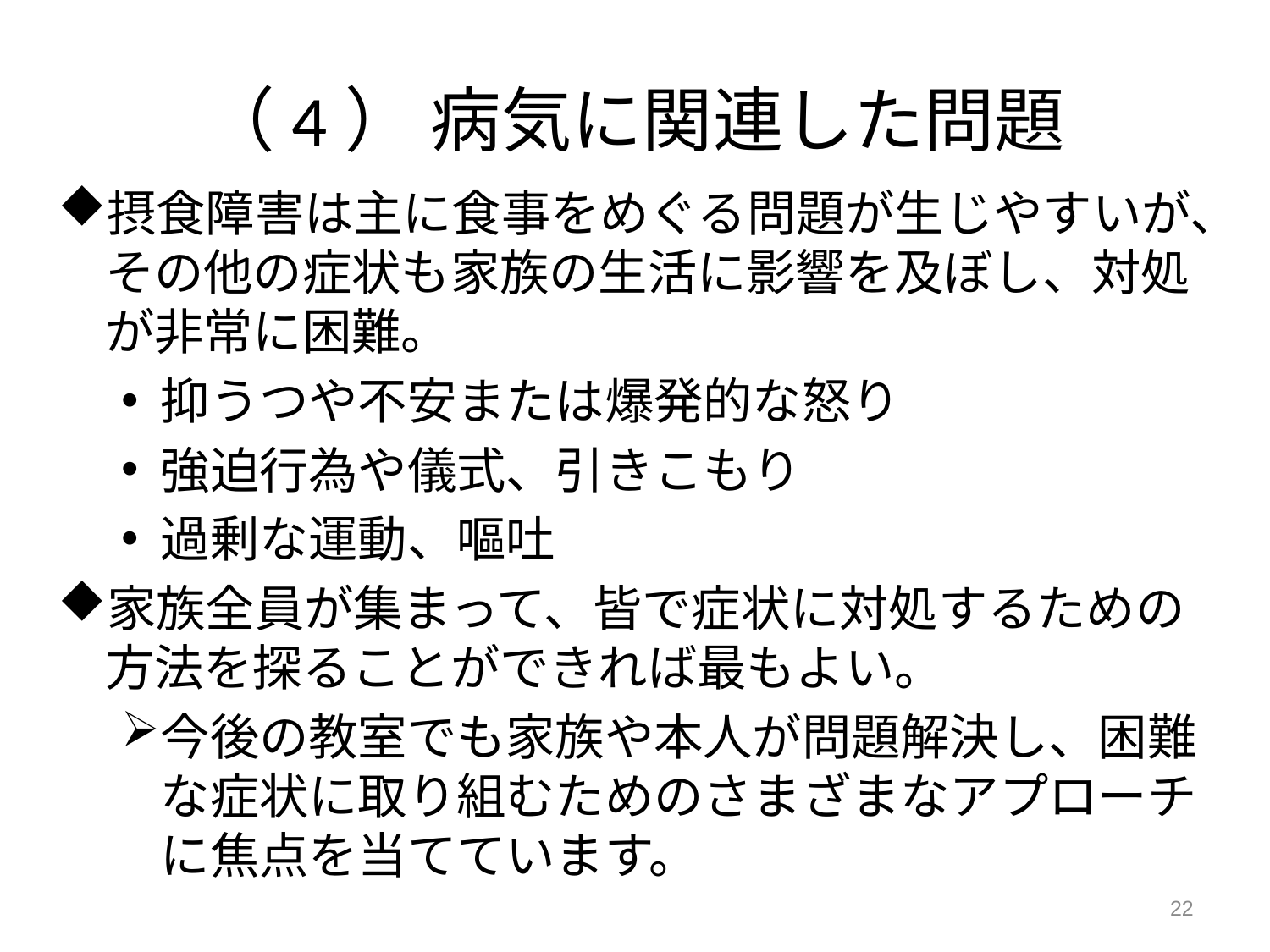

# （4） 病気に関連した問題
摂食障害は主に食事をめぐる問題が生じやすいが、その他の症状も家族の生活に影響を及ぼし、対処が非常に困難。
抑うつや不安または爆発的な怒り
強迫行為や儀式、引きこもり
過剰な運動、嘔吐
家族全員が集まって、皆で症状に対処するための方法を探ることができれば最もよい。
今後の教室でも家族や本人が問題解決し、困難な症状に取り組むためのさまざまなアプローチに焦点を当てています。
22